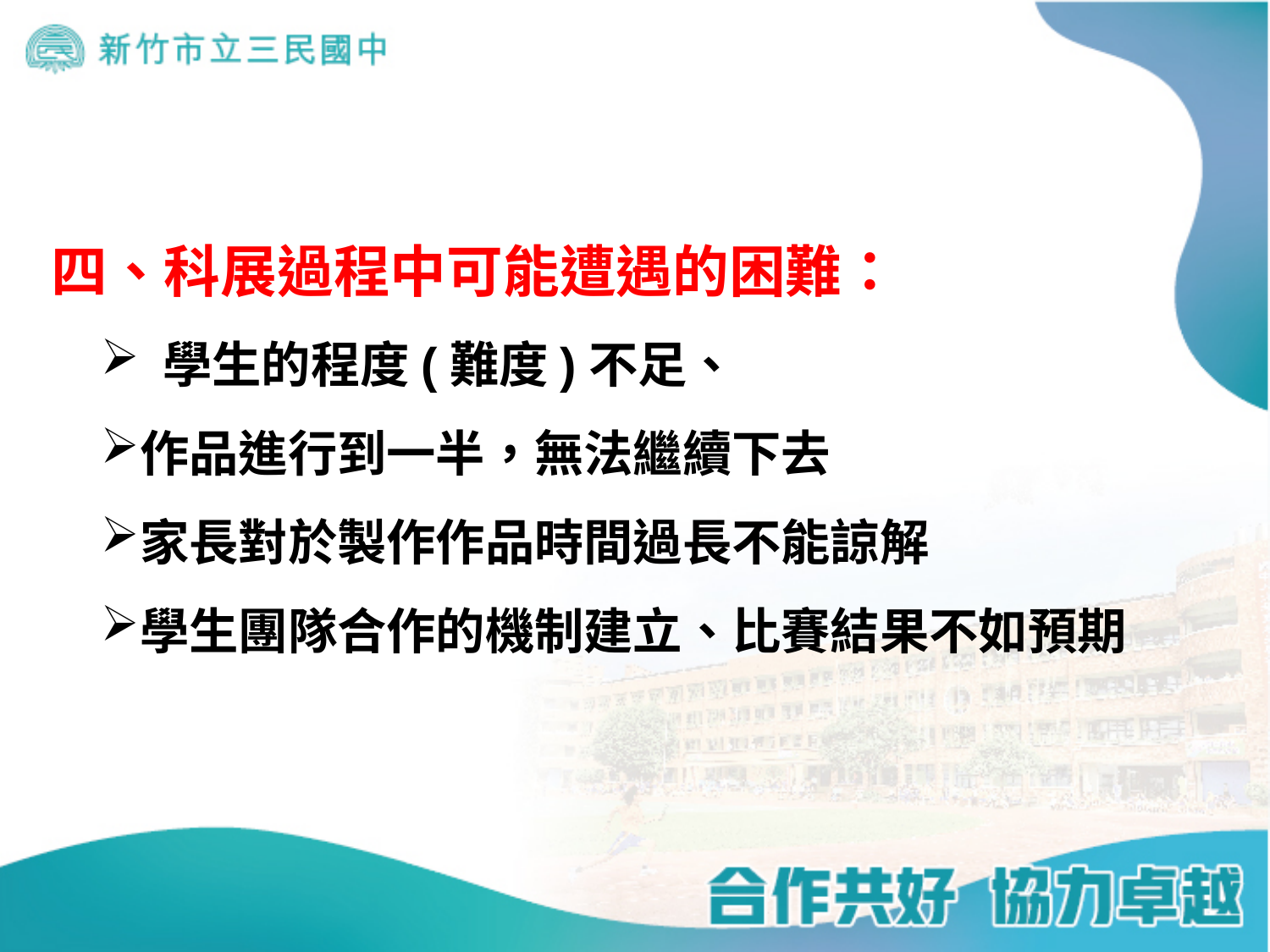

四、科展過程中可能遭遇的困難：
 學生的程度(難度)不足、
作品進行到一半，無法繼續下去
家長對於製作作品時間過長不能諒解
學生團隊合作的機制建立、比賽結果不如預期